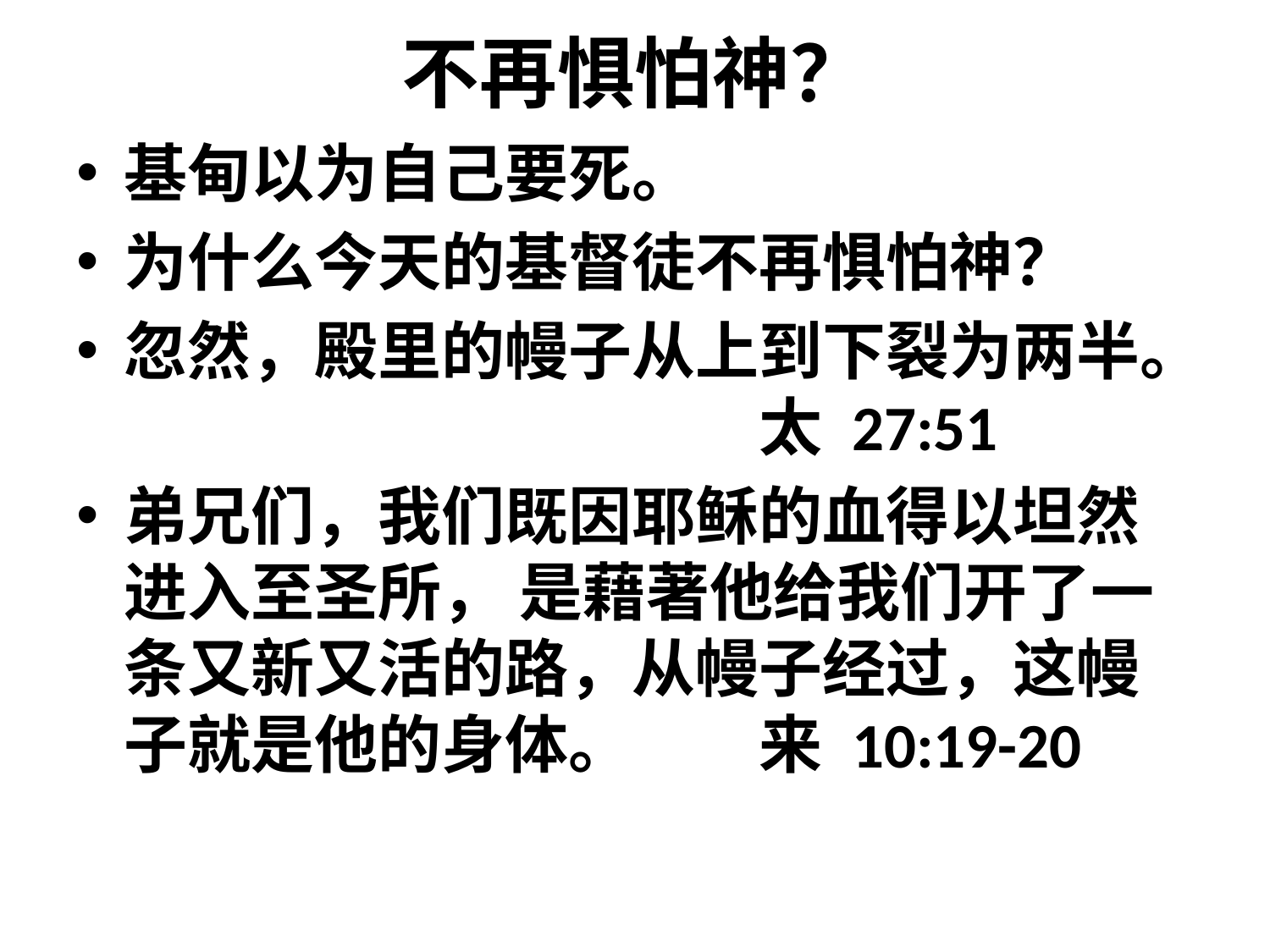

# 不再惧怕神？
基甸以为自己要死。
为什么今天的基督徒不再惧怕神？
忽然，殿里的幔子从上到下裂为两半。					太 27:51
弟兄们，我们既因耶稣的血得以坦然进入至圣所， 是藉著他给我们开了一条又新又活的路，从幔子经过，这幔子就是他的身体。 	来 10:19-20